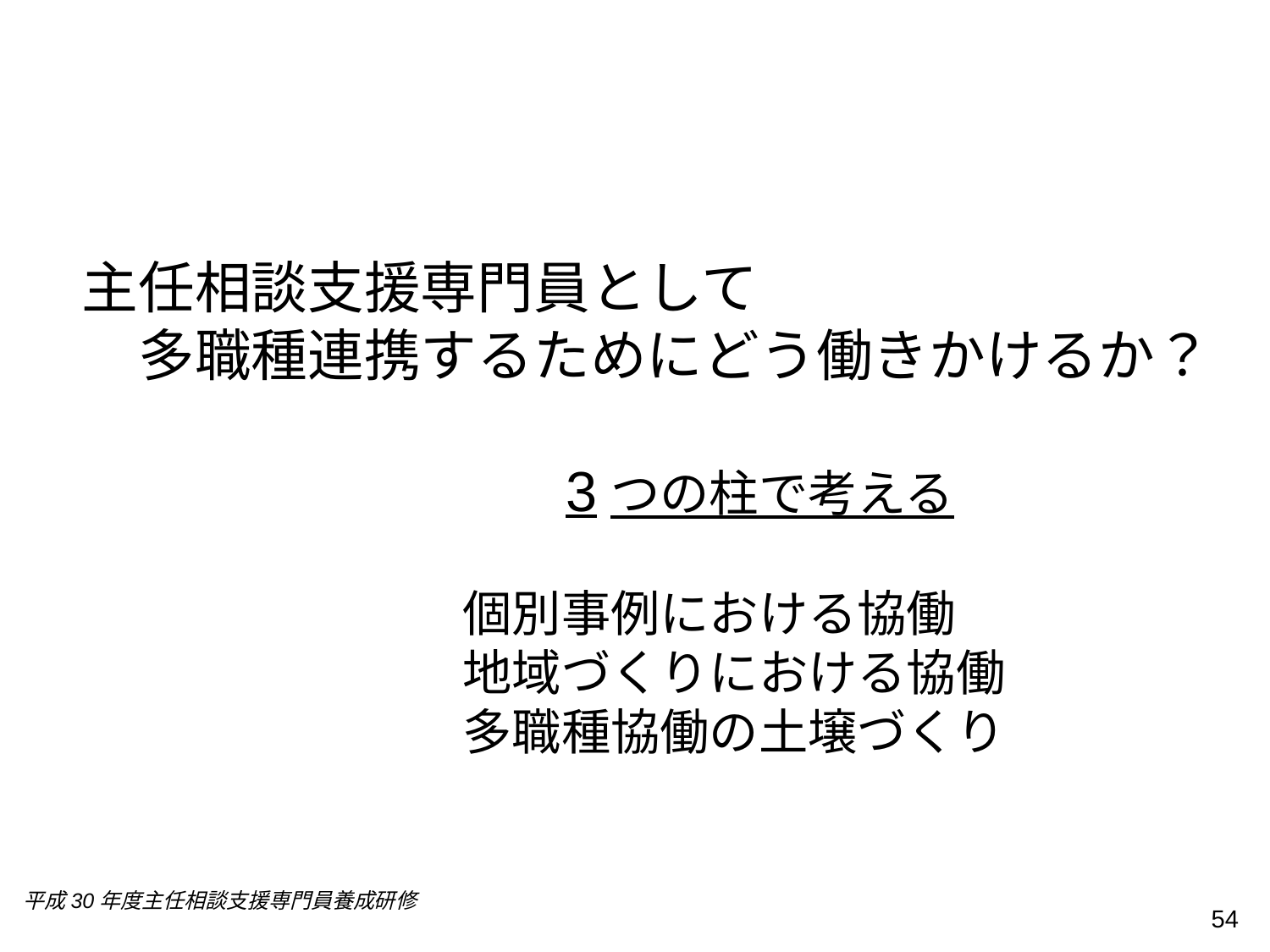

主任相談支援専門員として
　多職種連携するためにどう働きかけるか？

　　　　　　　　　　　　　　　3つの柱で考える

　　　　　　　　　　　　個別事例における協働
　　　　　　　　　　　　地域づくりにおける協働
　　　　　　　　　　　　多職種協働の土壌づくり
平成30年度主任相談支援専門員養成研修
54